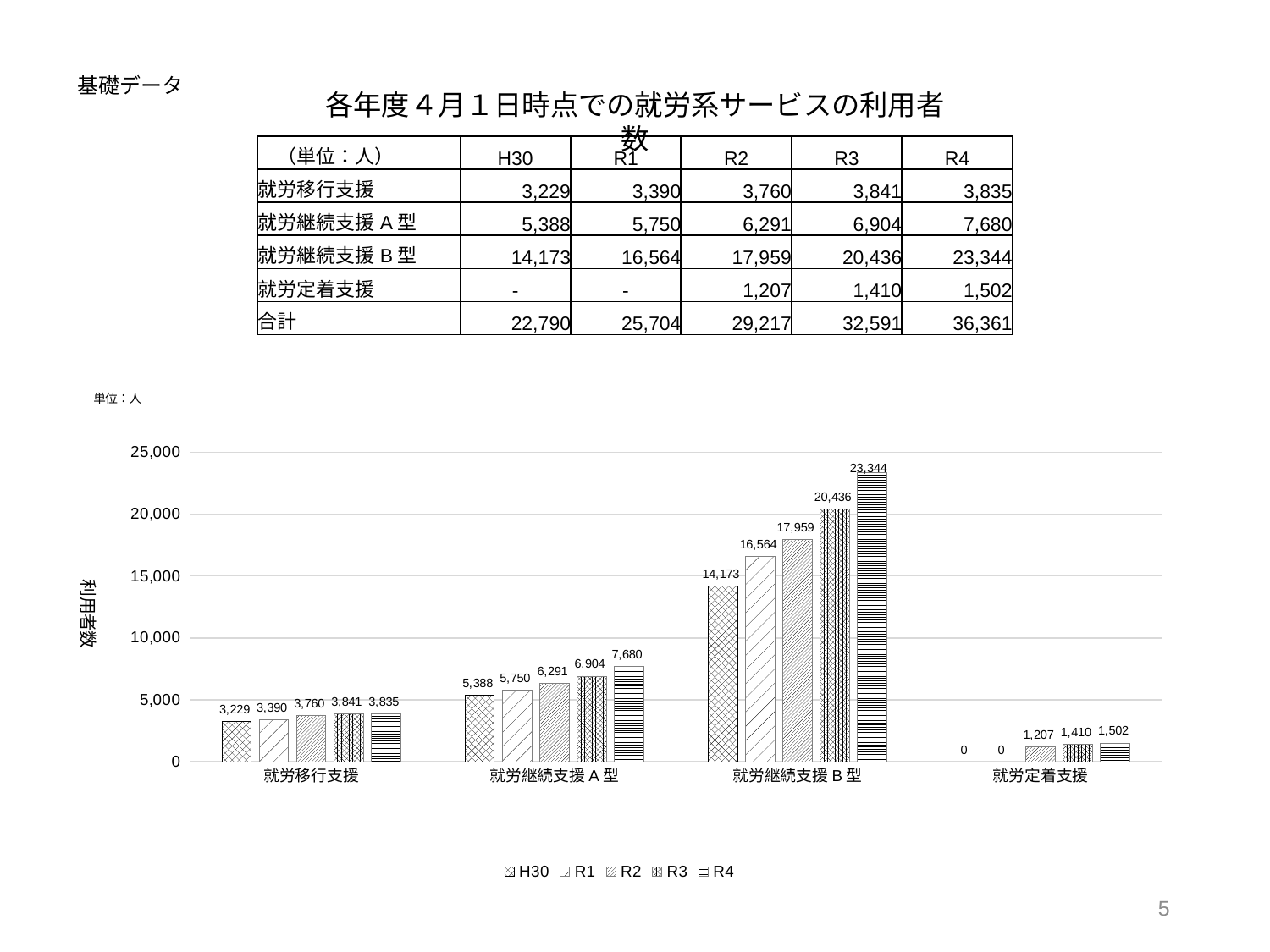

基礎データ
各年度４月１日時点での就労系サービスの利用者数
| （単位：人） | H30 | R1 | R2 | R3 | R4 |
| --- | --- | --- | --- | --- | --- |
| 就労移行支援 | 3,229 | 3,390 | 3,760 | 3,841 | 3,835 |
| 就労継続支援A型 | 5,388 | 5,750 | 6,291 | 6,904 | 7,680 |
| 就労継続支援B型 | 14,173 | 16,564 | 17,959 | 20,436 | 23,344 |
| 就労定着支援 | - | - | 1,207 | 1,410 | 1,502 |
| 合計 | 22,790 | 25,704 | 29,217 | 32,591 | 36,361 |

### Chart

| Category | H30 | R1 | R2 | R3 | R4 |
|---|---|---|---|---|---|
| 就労移行支援 | 3229.0 | 3390.0 | 3760.0 | 3841.0 | 3835.0 |
| 就労継続支援A型 | 5388.0 | 5750.0 | 6291.0 | 6904.0 | 7680.0 |
| 就労継続支援B型 | 14173.0 | 16564.0 | 17959.0 | 20436.0 | 23344.0 |
| 就労定着支援 | 0.0 | 0.0 | 1207.0 | 1410.0 | 1502.0 |
5